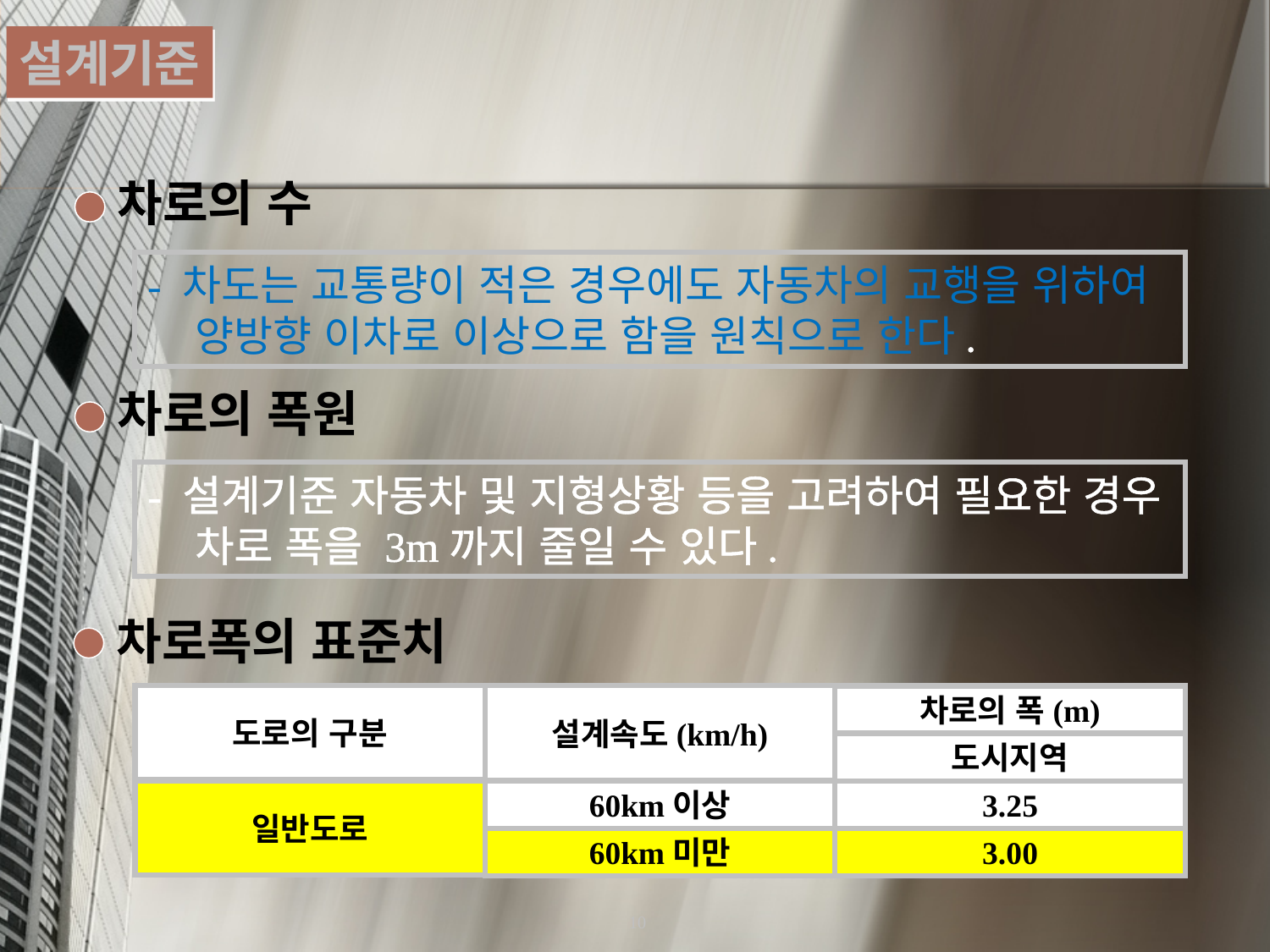

설계기준
차로의 수

- 차도는 교통량이 적은 경우에도 자동차의 교행을 위하여 양방향 이차로 이상으로 함을 원칙으로 한다.
차로의 폭원

- 설계기준 자동차 및 지형상황 등을 고려하여 필요한 경우 차로 폭을 3m까지 줄일 수 있다.
차로폭의 표준치

도로의 구분
설계속도(km/h)
차로의 폭(m)
도시지역
일반도로
60km이상
3.25
60km미만
3.00
10